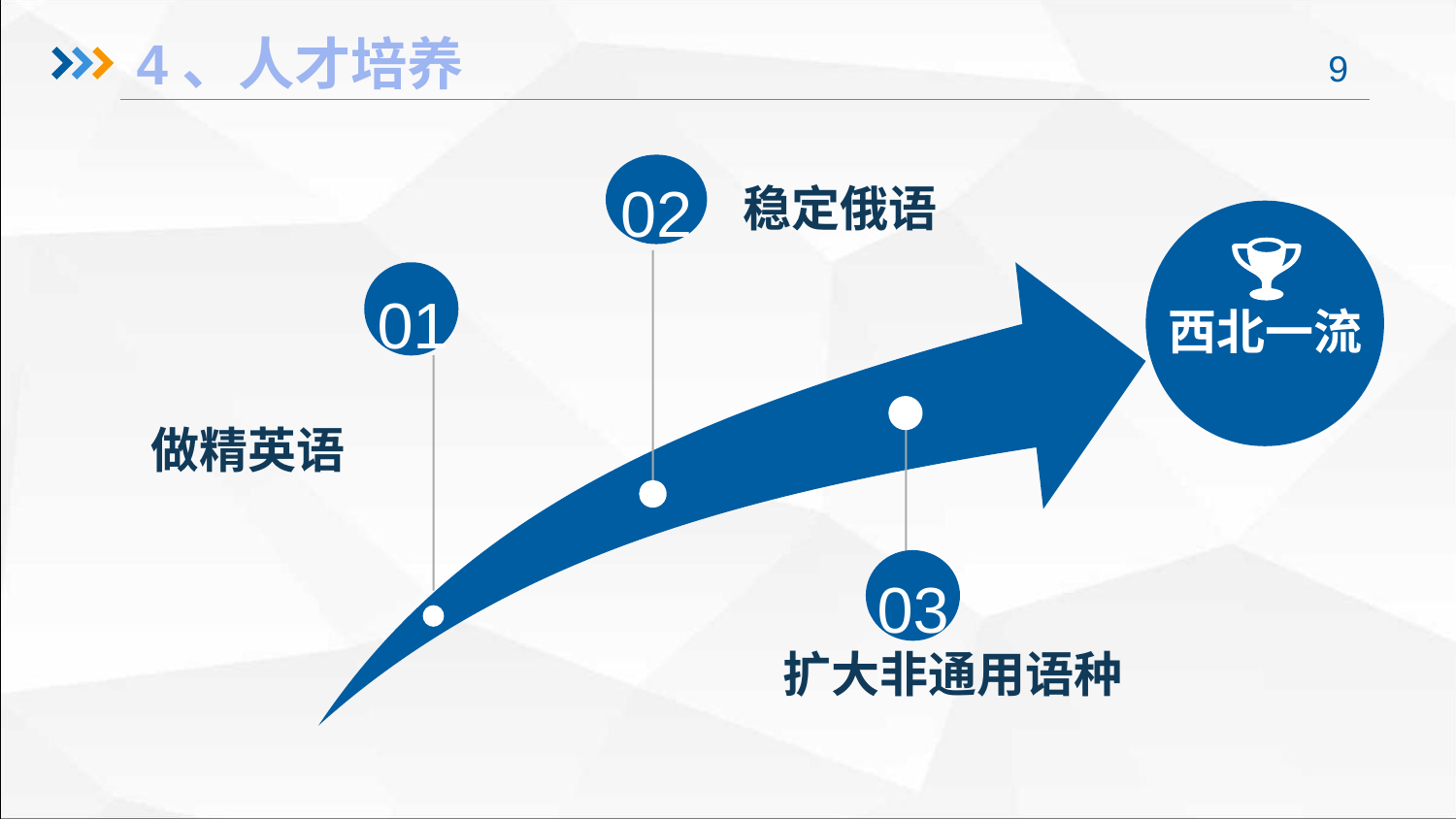

4、人才培养

稳定俄语
02

西北一流
01

做精英语

03

扩大非通用语种